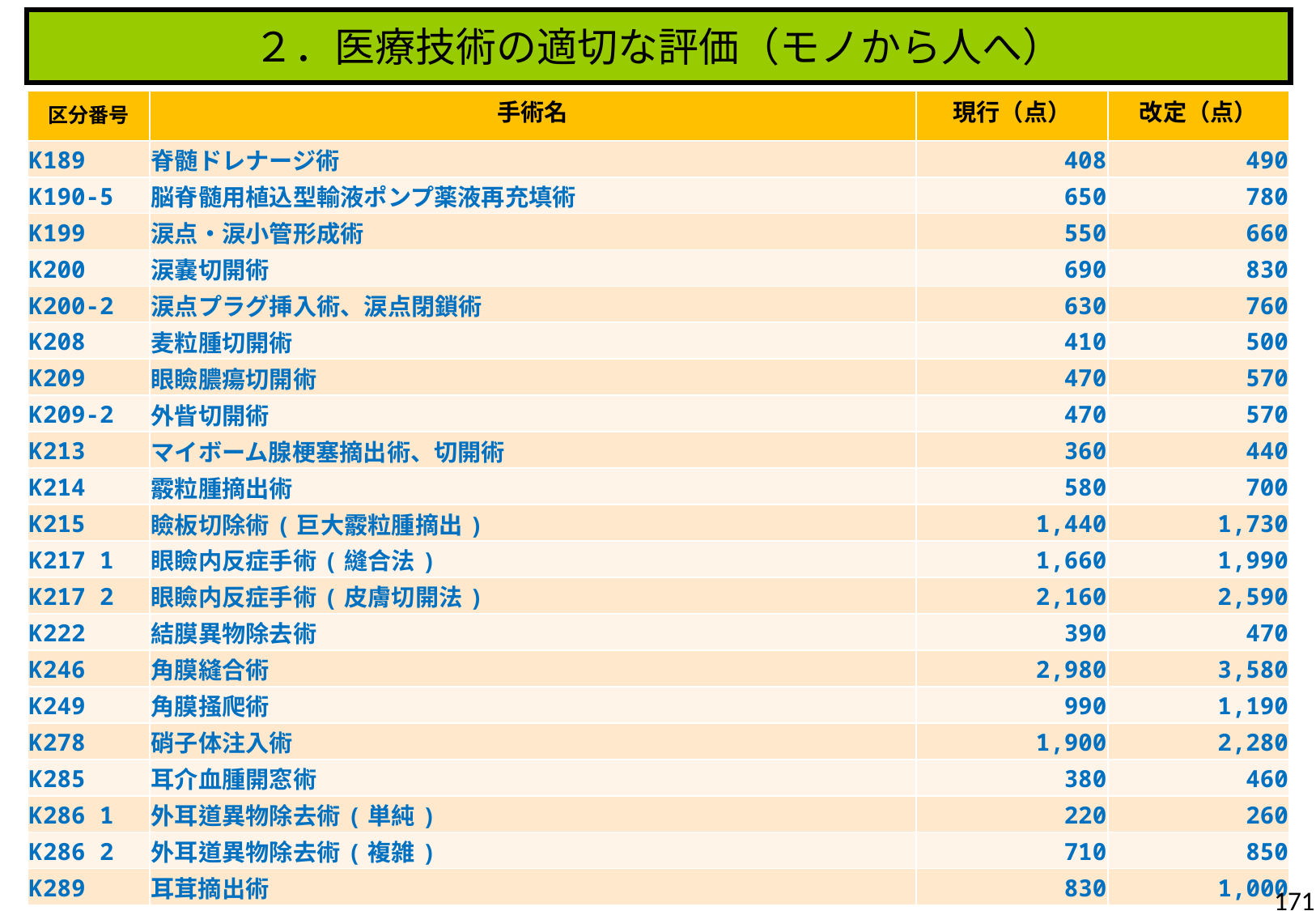

２．医療技術の適切な評価（モノから人へ）
| 区分番号 | 手術名 | 現行（点） | 改定（点） |
| --- | --- | --- | --- |
| K189 | 脊髄ドレナージ術 | 408 | 490 |
| K190-5 | 脳脊髄用植込型輸液ポンプ薬液再充填術 | 650 | 780 |
| K199 | 涙点・涙小管形成術 | 550 | 660 |
| K200 | 涙嚢切開術 | 690 | 830 |
| K200-2 | 涙点プラグ挿入術、涙点閉鎖術 | 630 | 760 |
| K208 | 麦粒腫切開術 | 410 | 500 |
| K209 | 眼瞼膿瘍切開術 | 470 | 570 |
| K209-2 | 外眥切開術 | 470 | 570 |
| K213 | マイボーム腺梗塞摘出術、切開術 | 360 | 440 |
| K214 | 霰粒腫摘出術 | 580 | 700 |
| K215 | 瞼板切除術(巨大霰粒腫摘出) | 1,440 | 1,730 |
| K217 1 | 眼瞼内反症手術(縫合法) | 1,660 | 1,990 |
| K217 2 | 眼瞼内反症手術(皮膚切開法) | 2,160 | 2,590 |
| K222 | 結膜異物除去術 | 390 | 470 |
| K246 | 角膜縫合術 | 2,980 | 3,580 |
| K249 | 角膜掻爬術 | 990 | 1,190 |
| K278 | 硝子体注入術 | 1,900 | 2,280 |
| K285 | 耳介血腫開窓術 | 380 | 460 |
| K286 1 | 外耳道異物除去術(単純) | 220 | 260 |
| K286 2 | 外耳道異物除去術(複雑) | 710 | 850 |
| K289 | 耳茸摘出術 | 830 | 1,000 |
171